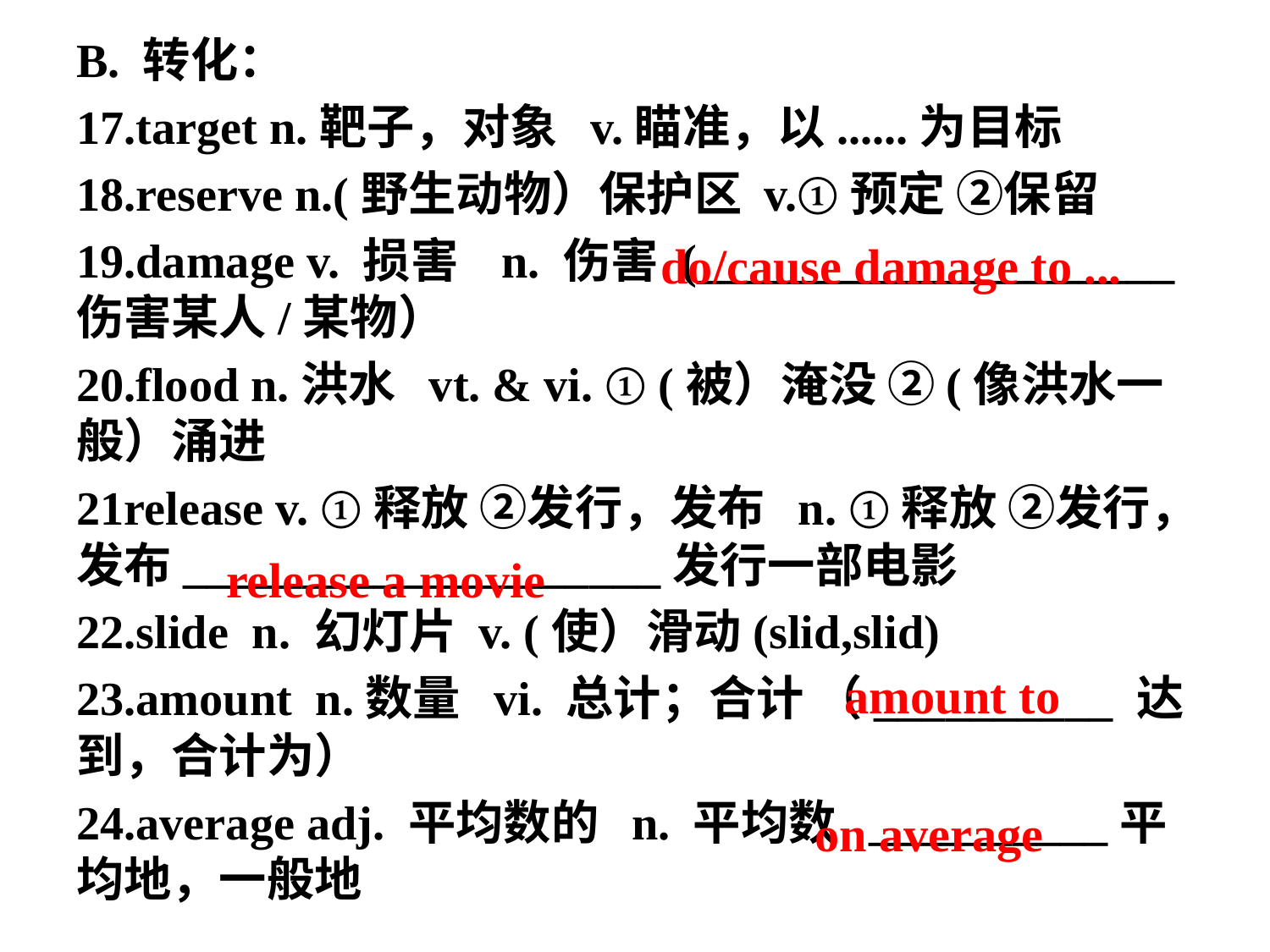

B. 转化：
17.target n.靶子，对象  v.瞄准，以......为目标
18.reserve n.(野生动物）保护区 v.①预定 ②保留
19.damage v. 损害   n. 伤害 (____________________ 伤害某人/某物）
20.flood n.洪水  vt. & vi. ① (被）淹没 ②(像洪水一般）涌进
21release v. ①释放 ②发行，发布  n. ①释放 ②发行，发布____________________发行一部电影
22.slide  n. 幻灯片 v. (使）滑动(slid,slid)
23.amount  n.数量  vi. 总计；合计 （__________ 达到，合计为）
24.average adj. 平均数的  n. 平均数  __________平均地，一般地

do/cause damage to ...
release a movie
amount to
on average